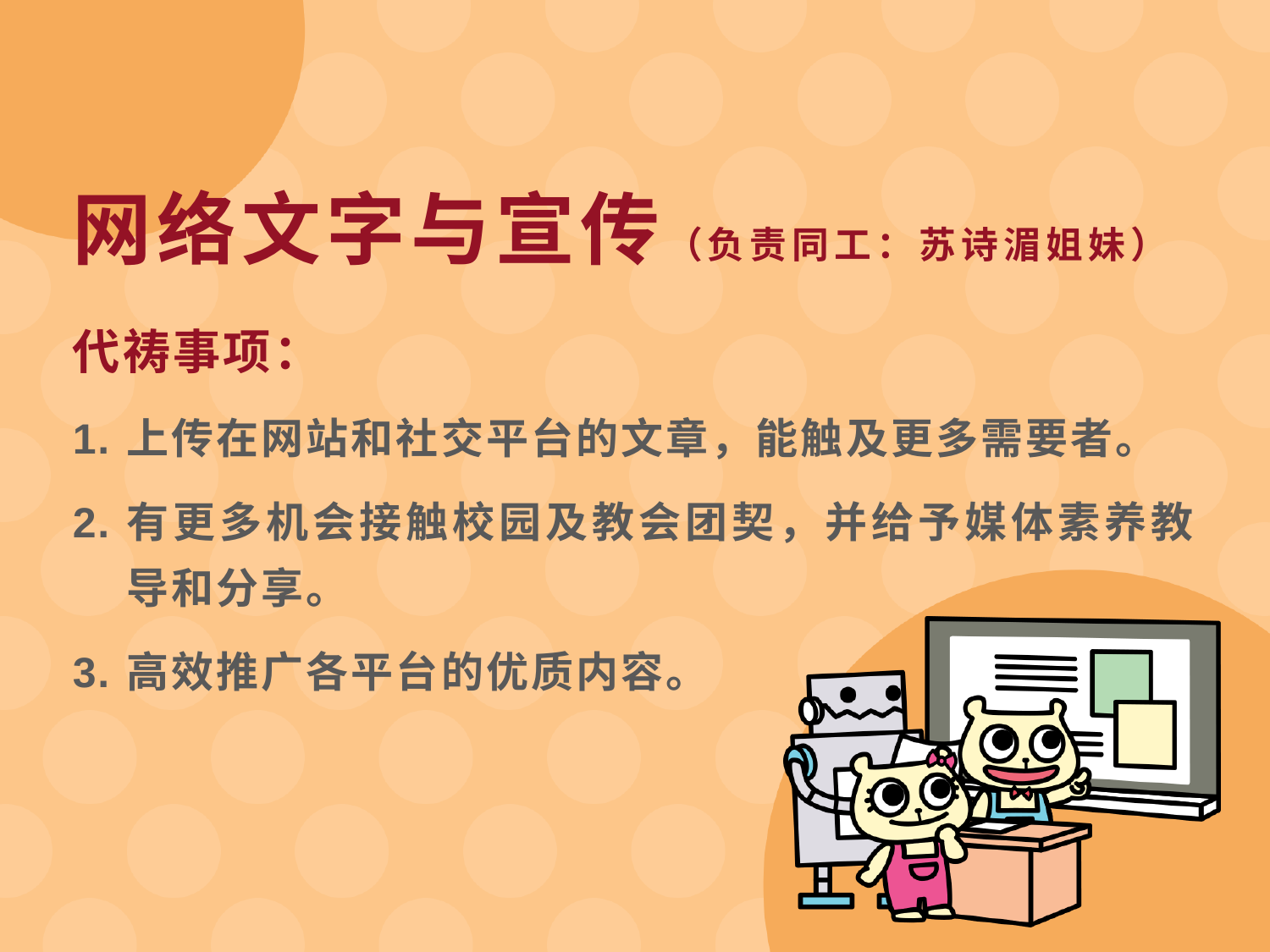

网络文字与宣传（负责同工：苏诗湄姐妹）
代祷事项：
上传在网站和社交平台的文章，能触及更多需要者。
有更多机会接触校园及教会团契，并给予媒体素养教导和分享。
高效推广各平台的优质内容。